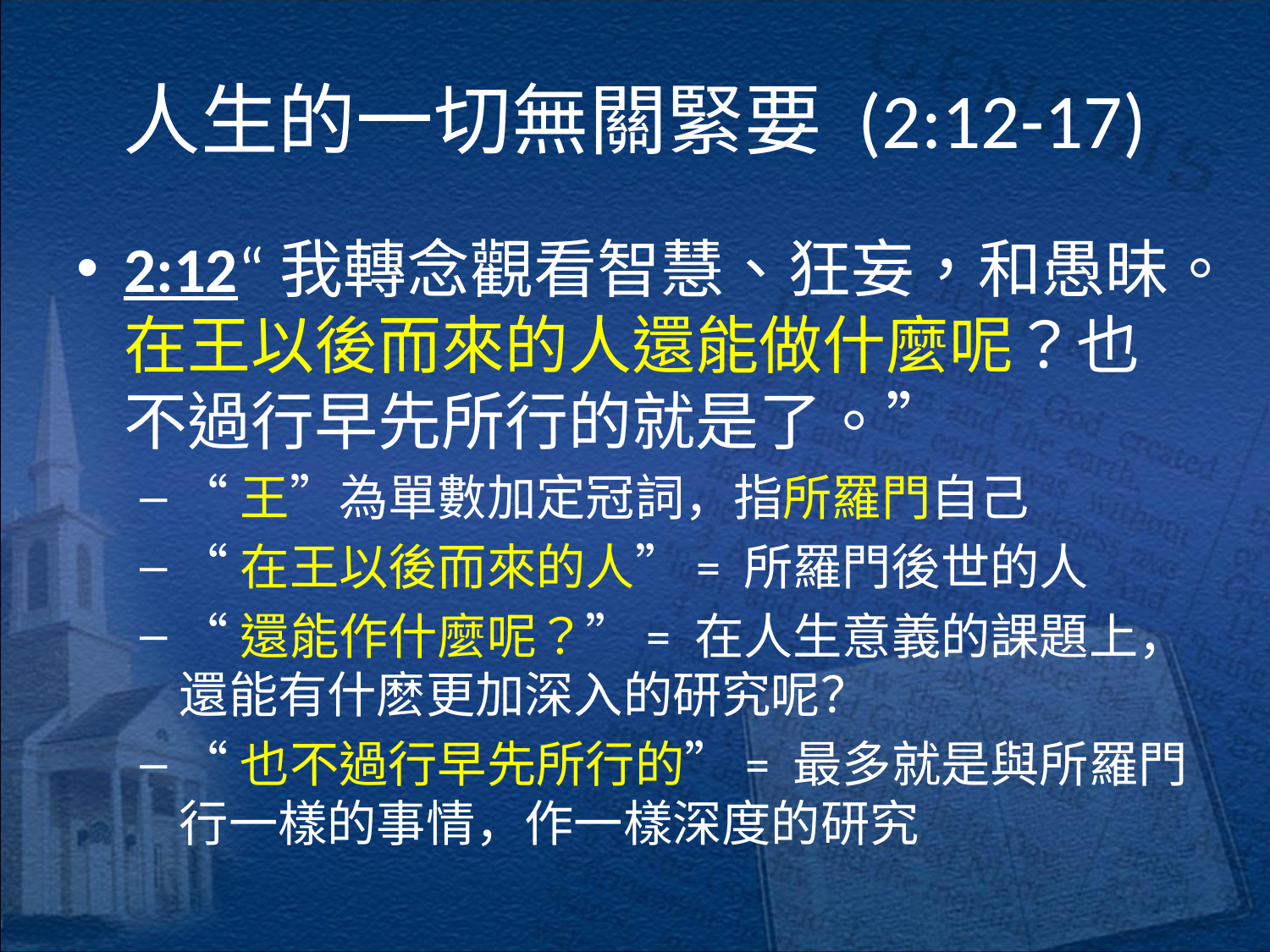

# 人生的一切無關緊要 (2:12-17)
2:12“我轉念觀看智慧、狂妄，和愚昧。在王以後而來的人還能做什麼呢？也不過行早先所行的就是了。”
“王”為單數加定冠詞，指所羅門自己
“在王以後而來的人”= 所羅門後世的人
“還能作什麼呢？”= 在人生意義的課題上，還能有什麽更加深入的研究呢？
“也不過行早先所行的”= 最多就是與所羅門行一樣的事情，作一樣深度的研究